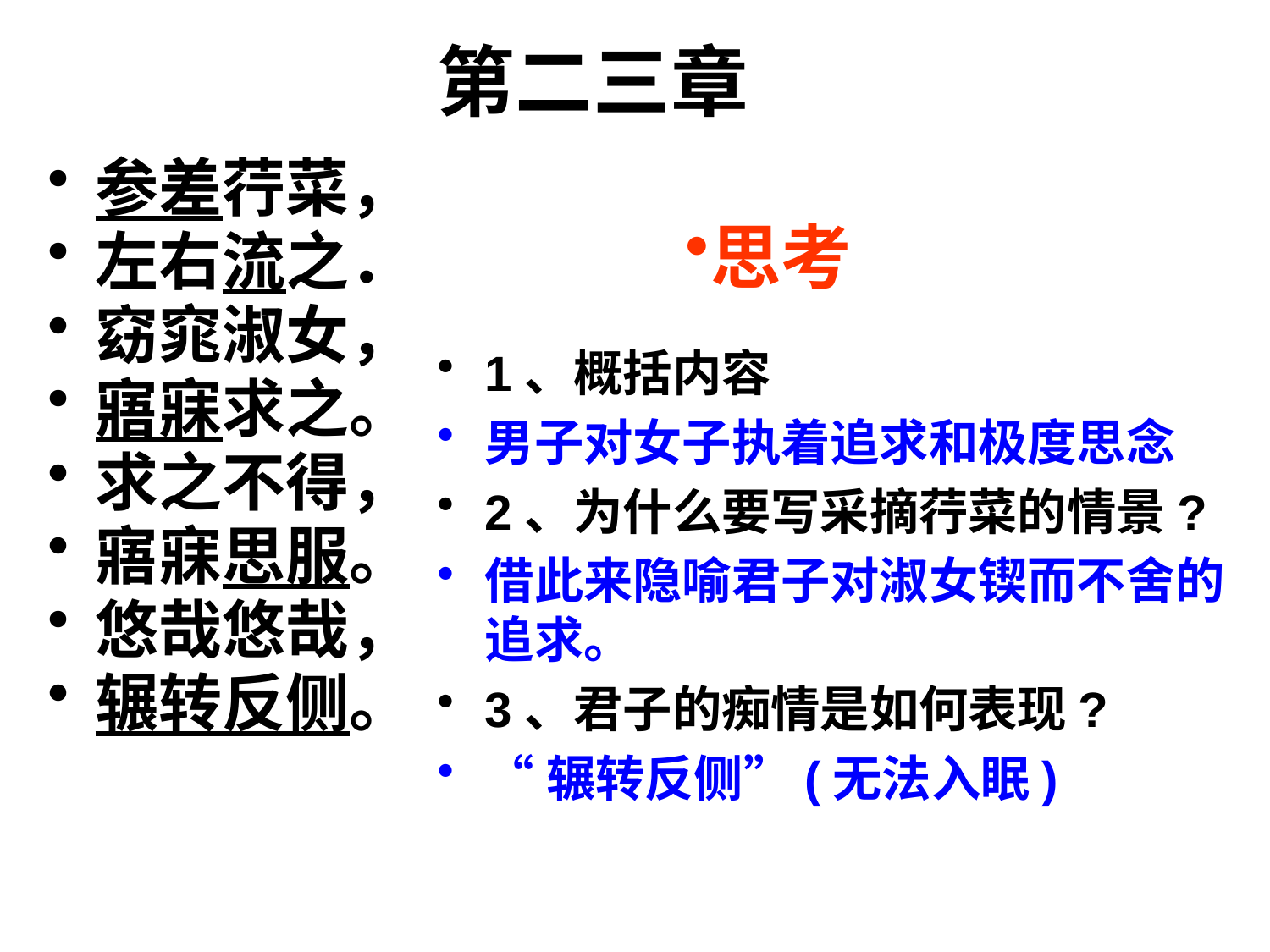

# 第二三章
参差荇菜，
左右流之．
窈窕淑女，
寤寐求之。
求之不得，
寤寐思服。
悠哉悠哉，
辗转反侧。
思考
1、概括内容
男子对女子执着追求和极度思念
2、为什么要写采摘荇菜的情景?
借此来隐喻君子对淑女锲而不舍的追求。
3、君子的痴情是如何表现?
“辗转反侧”(无法入眠)